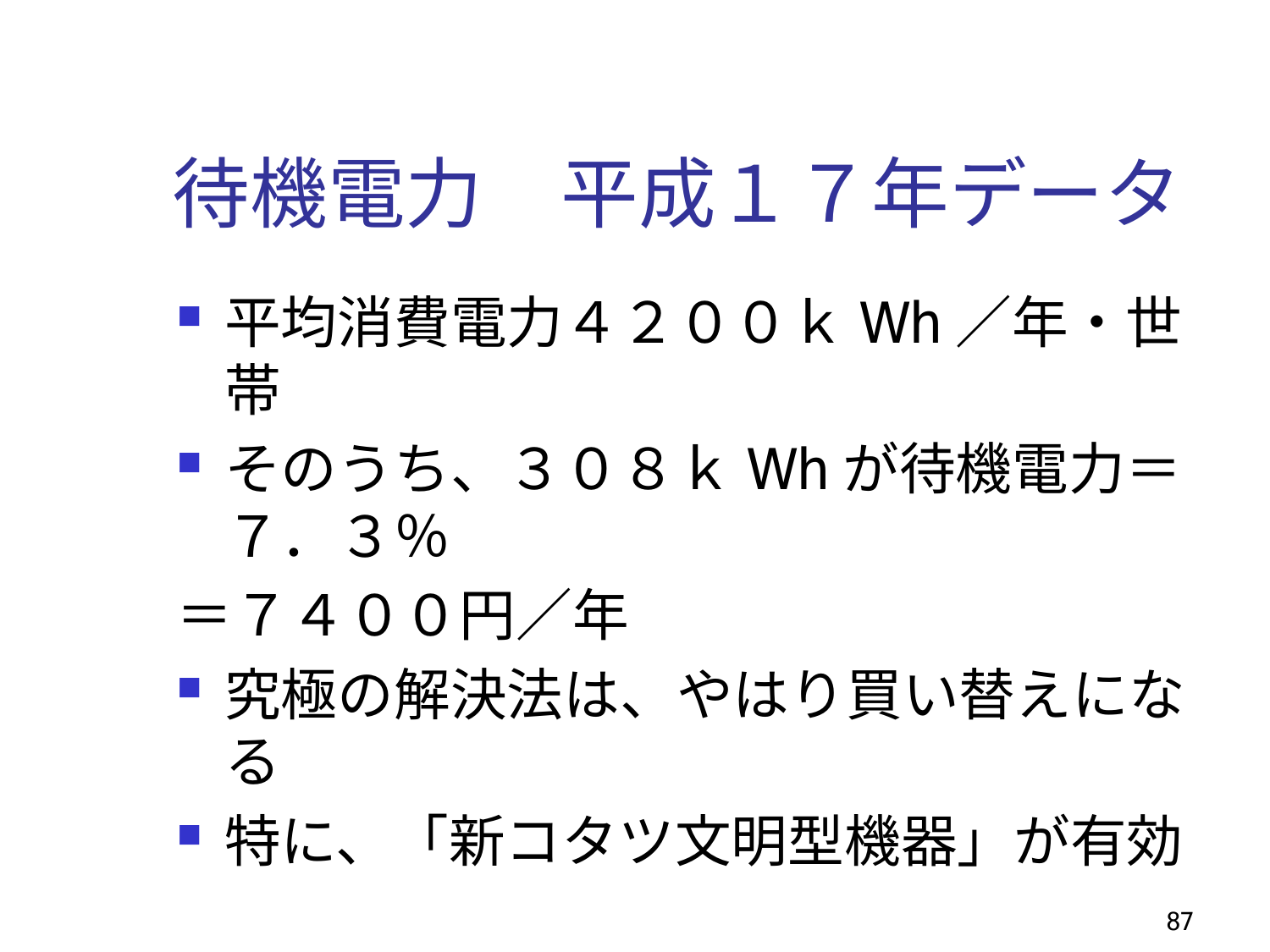

# 待機電力　平成１７年データ
平均消費電力４２００ｋWh／年・世帯
そのうち、３０８ｋWhが待機電力＝７．３％
＝７４００円／年
究極の解決法は、やはり買い替えになる
特に、「新コタツ文明型機器」が有効

87